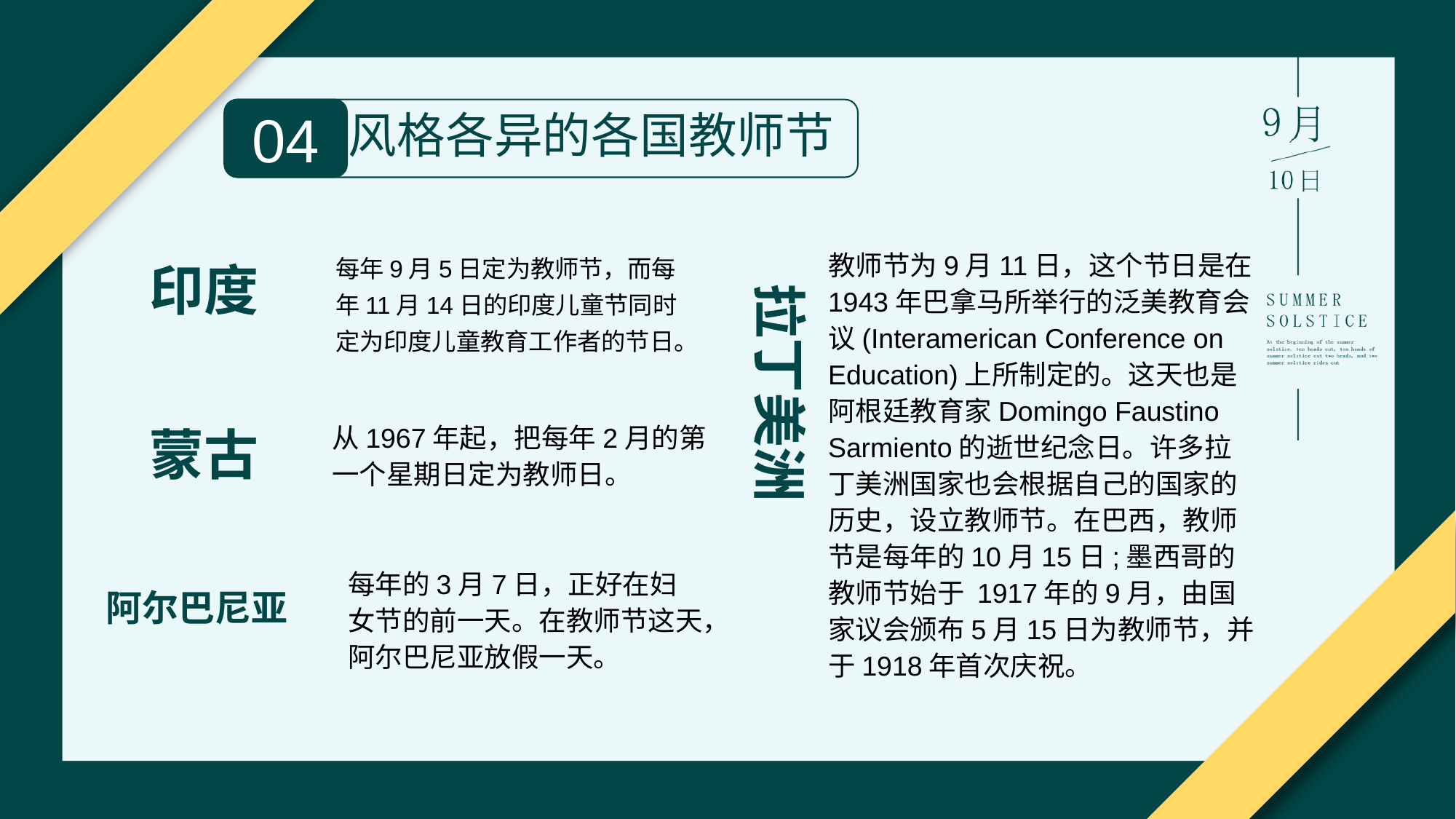

风格各异的各国教师节
04
教师节为9月11日，这个节日是在1943年巴拿马所举行的泛美教育会议(Interamerican Conference on Education)上所制定的。这天也是阿根廷教育家Domingo Faustino Sarmiento的逝世纪念日。许多拉丁美洲国家也会根据自己的国家的历史，设立教师节。在巴西，教师节是每年的10月15日;墨西哥的教师节始于 1917年的9月，由国家议会颁布5月15日为教师节，并于1918年首次庆祝。
每年9月5日定为教师节，而每年11月14日的印度儿童节同时定为印度儿童教育工作者的节日。
印度
拉丁美洲
从1967年起，把每年2月的第一个星期日定为教师日。

蒙古

每年的3月7日，正好在妇女节的前一天。在教师节这天，阿尔巴尼亚放假一天。
阿尔巴尼亚